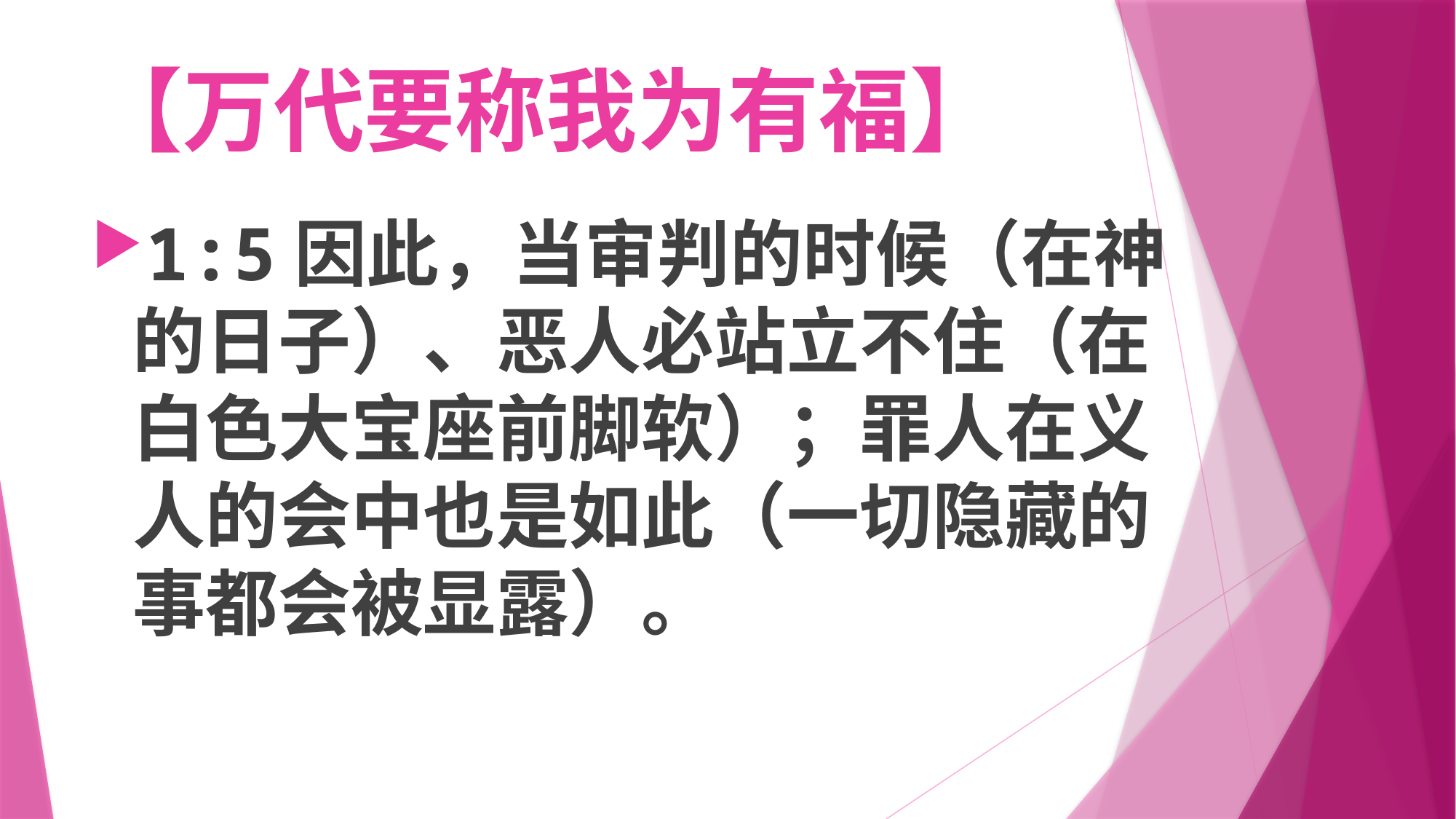

# 【万代要称我为有福】
1:5因此，当审判的时候（在神的日子）、恶人必站立不住（在白色大宝座前脚软）；罪人在义人的会中也是如此（一切隐藏的事都会被显露）。